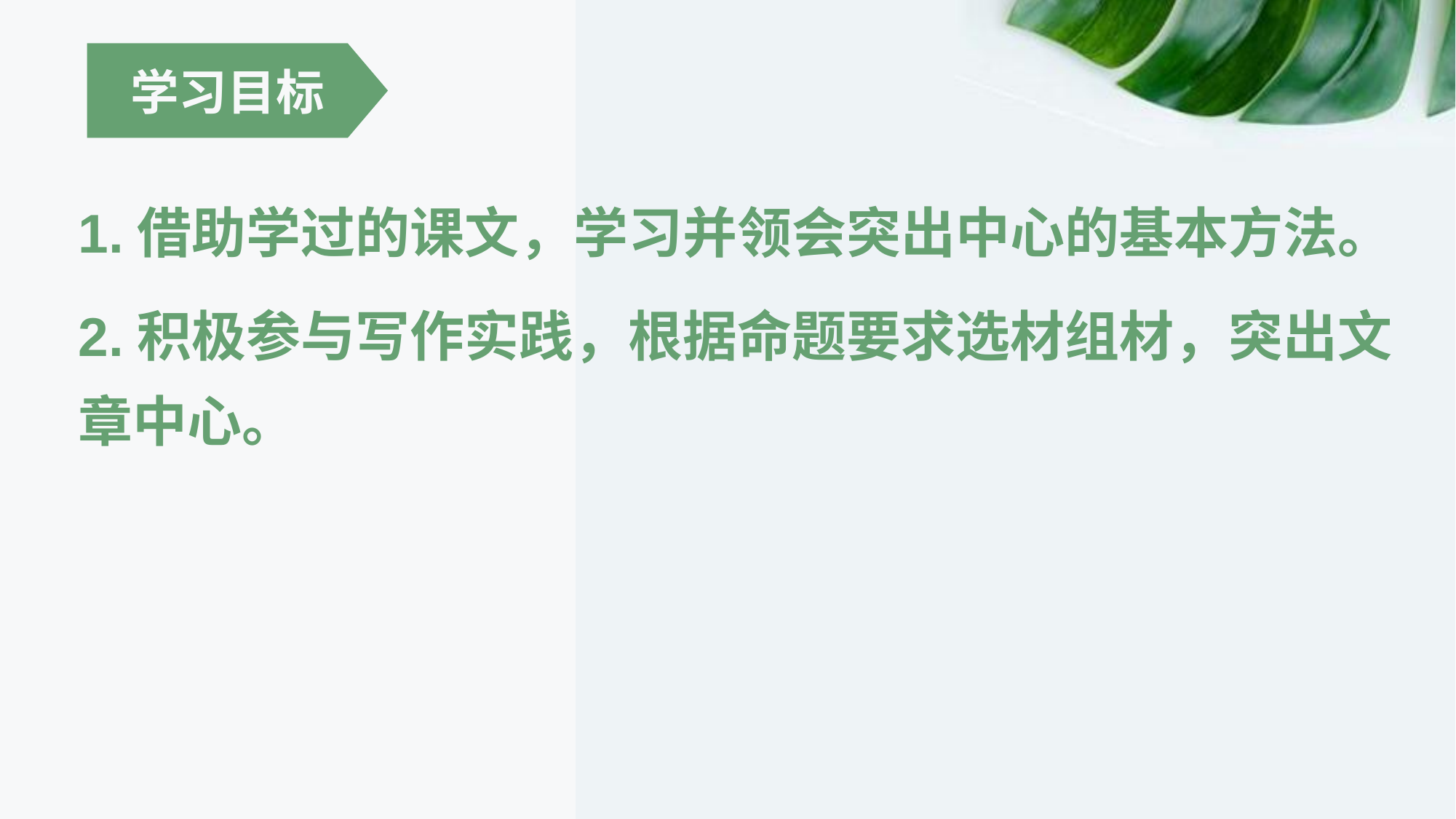

学习目标
学习目标
1.借助学过的课文，学习并领会突出中心的基本方法。
2.积极参与写作实践，根据命题要求选材组材，突出文章中心。